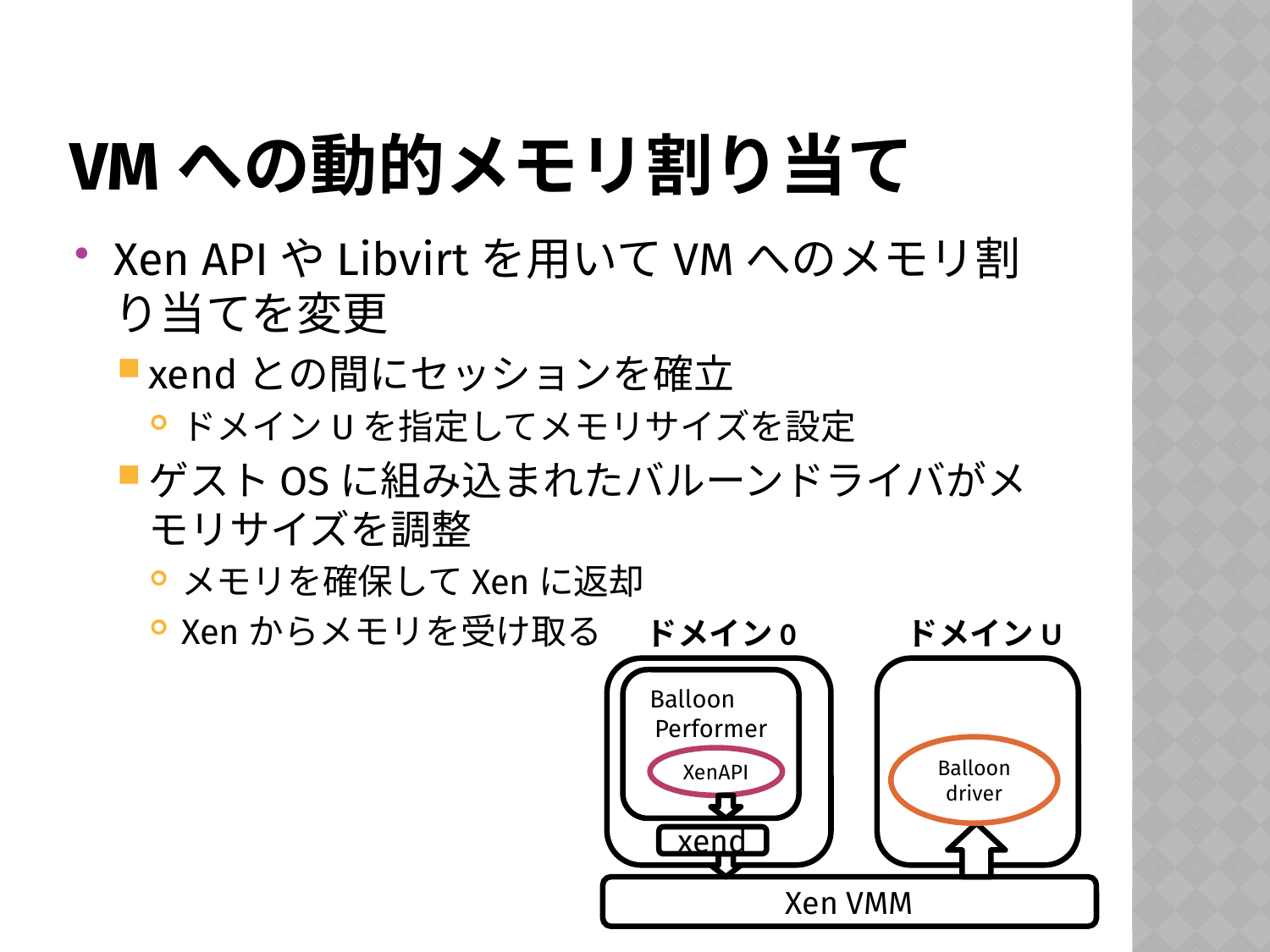

# VMへの動的メモリ割り当て
Xen APIやLibvirtを用いてVMへのメモリ割り当てを変更
xendとの間にセッションを確立
ドメインUを指定してメモリサイズを設定
ゲストOSに組み込まれたバルーンドライバがメモリサイズを調整
メモリを確保してXenに返却
Xenからメモリを受け取る
ドメイン0
ドメインU

Balloon　Performer
Balloon Performer
Balloon driver
XenAPI

xend

Xen VMM